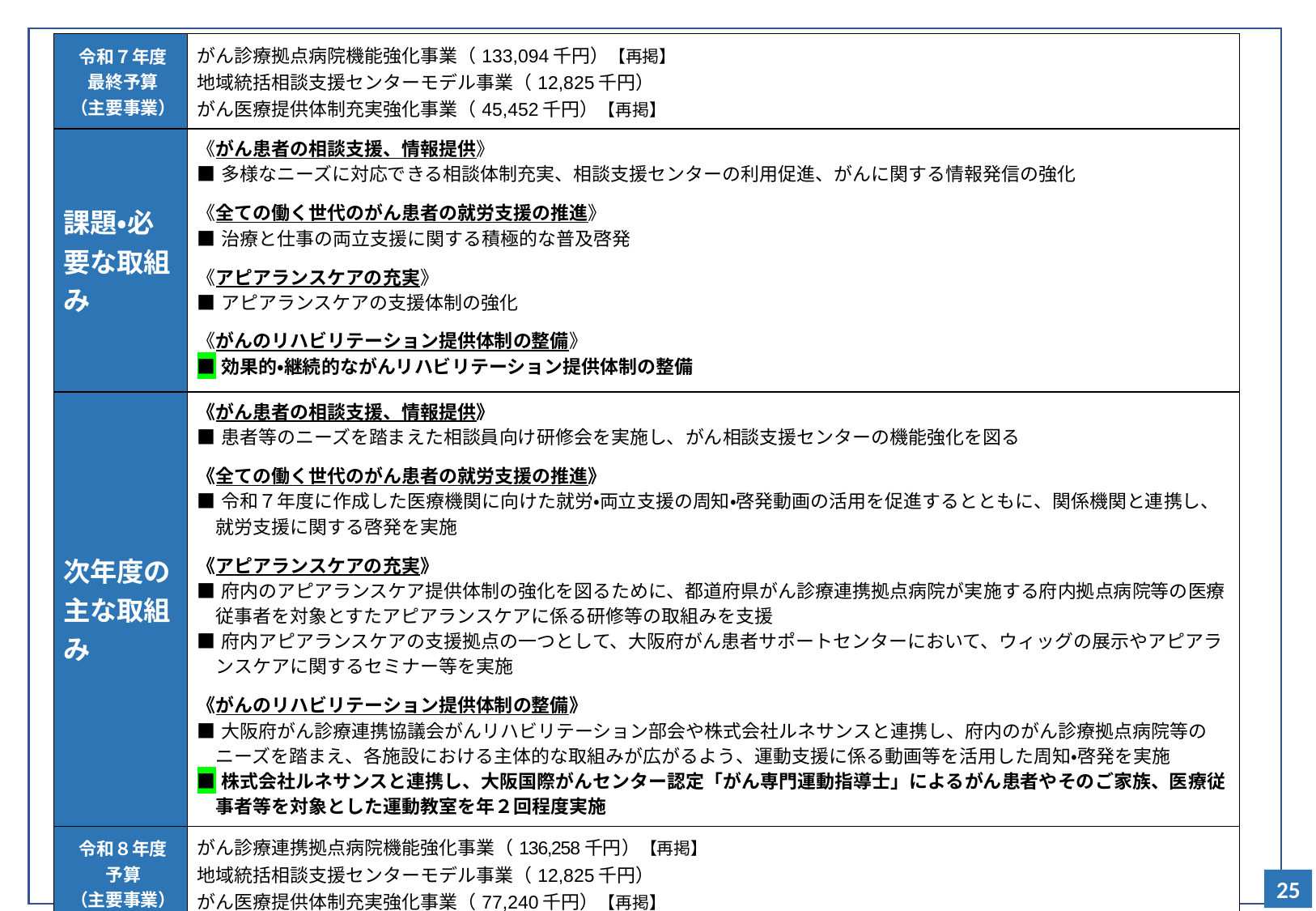

| 令和７年度 最終予算 （主要事業） | がん診療拠点病院機能強化事業（133,094千円）【再掲】 地域統括相談支援センターモデル事業（12,825千円） がん医療提供体制充実強化事業（45,452千円）【再掲】 |
| --- | --- |
| 課題・必要な取組み | 《がん患者の相談支援、情報提供》 ■多様なニーズに対応できる相談体制充実、相談支援センターの利用促進、がんに関する情報発信の強化 《全ての働く世代のがん患者の就労支援の推進》 ■治療と仕事の両立支援に関する積極的な普及啓発 《アピアランスケアの充実》 ■アピアランスケアの支援体制の強化 《がんのリハビリテーション提供体制の整備》 ■効果的・継続的ながんリハビリテーション提供体制の整備 |
| 次年度の主な取組み | 《がん患者の相談支援、情報提供》 ■患者等のニーズを踏まえた相談員向け研修会を実施し、がん相談支援センターの機能強化を図る 《全ての働く世代のがん患者の就労支援の推進》 ■令和７年度に作成した医療機関に向けた就労・両立支援の周知・啓発動画の活用を促進するとともに、関係機関と連携し、 　就労支援に関する啓発を実施 《アピアランスケアの充実》 ■府内のアピアランスケア提供体制の強化を図るために、都道府県がん診療連携拠点病院が実施する府内拠点病院等の医療 　従事者を対象とすたアピアランスケアに係る研修等の取組みを支援 ■府内アピアランスケアの支援拠点の一つとして、大阪府がん患者サポートセンターにおいて、ウィッグの展示やアピアラ 　ンスケアに関するセミナー等を実施 《がんのリハビリテーション提供体制の整備》 ■大阪府がん診療連携協議会がんリハビリテーション部会や株式会社ルネサンスと連携し、府内のがん診療拠点病院等の 　ニーズを踏まえ、各施設における主体的な取組みが広がるよう、運動支援に係る動画等を活用した周知・啓発を実施 ■株式会社ルネサンスと連携し、大阪国際がんセンター認定「がん専門運動指導士」によるがん患者やそのご家族、医療従 　事者等を対象とした運動教室を年２回程度実施 |
| 令和８年度 予算 （主要事業） | がん診療連携拠点病院機能強化事業（136,258千円）【再掲】 地域統括相談支援センターモデル事業（12,825千円） がん医療提供体制充実強化事業（77,240千円）【再掲】 |
25